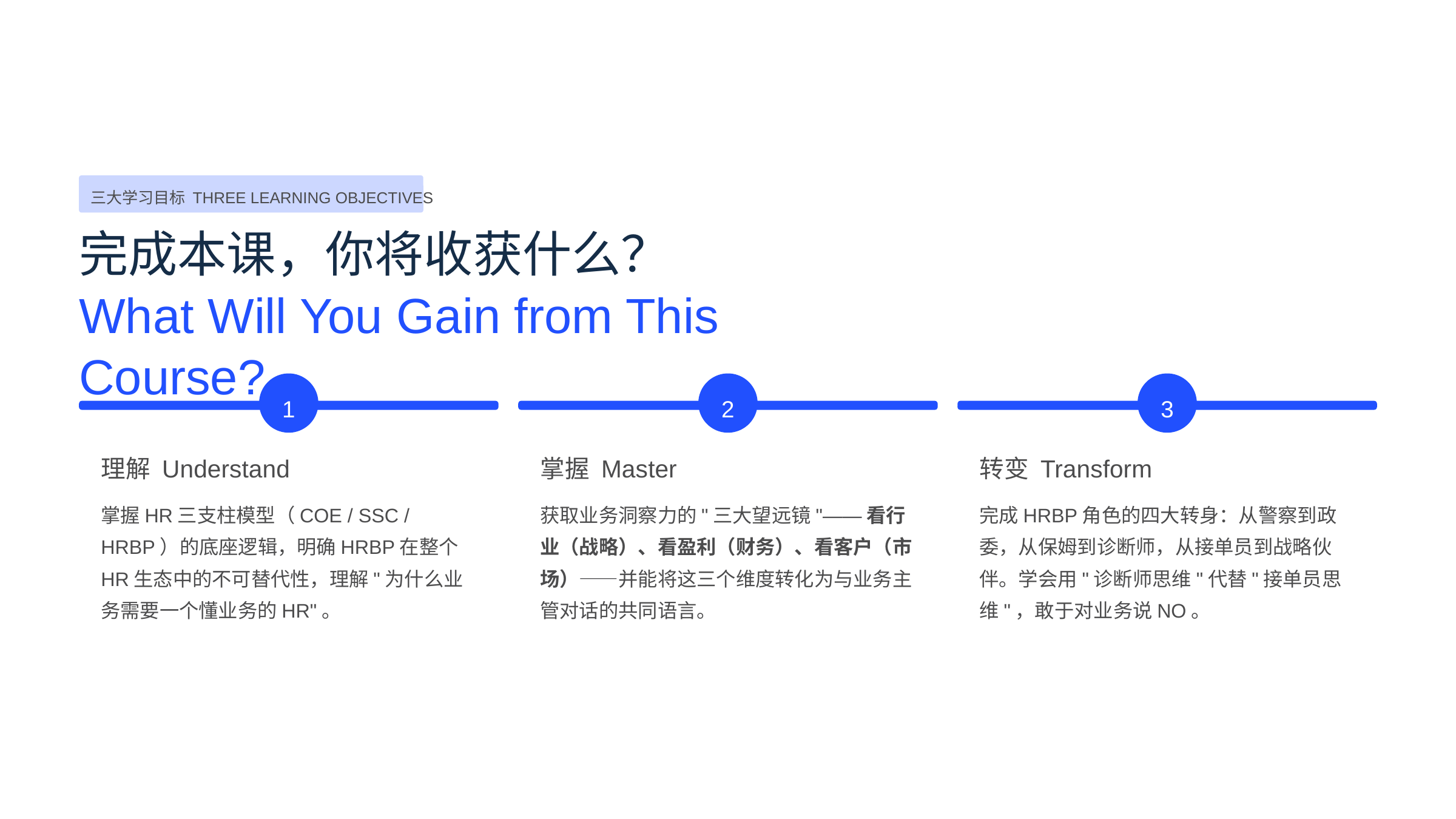

三大学习目标 THREE LEARNING OBJECTIVES
完成本课，你将收获什么？
What Will You Gain from This Course?

1
2
3

理解 Understand
掌握 Master
转变 Transform
掌握HR三支柱模型（COE / SSC / HRBP）的底座逻辑，明确HRBP在整个HR生态中的不可替代性，理解"为什么业务需要一个懂业务的HR"。
获取业务洞察力的"三大望远镜"——看行业（战略）、看盈利（财务）、看客户（市场）——并能将这三个维度转化为与业务主管对话的共同语言。
完成HRBP角色的四大转身：从警察到政委，从保姆到诊断师，从接单员到战略伙伴。学会用"诊断师思维"代替"接单员思维"，敢于对业务说NO。